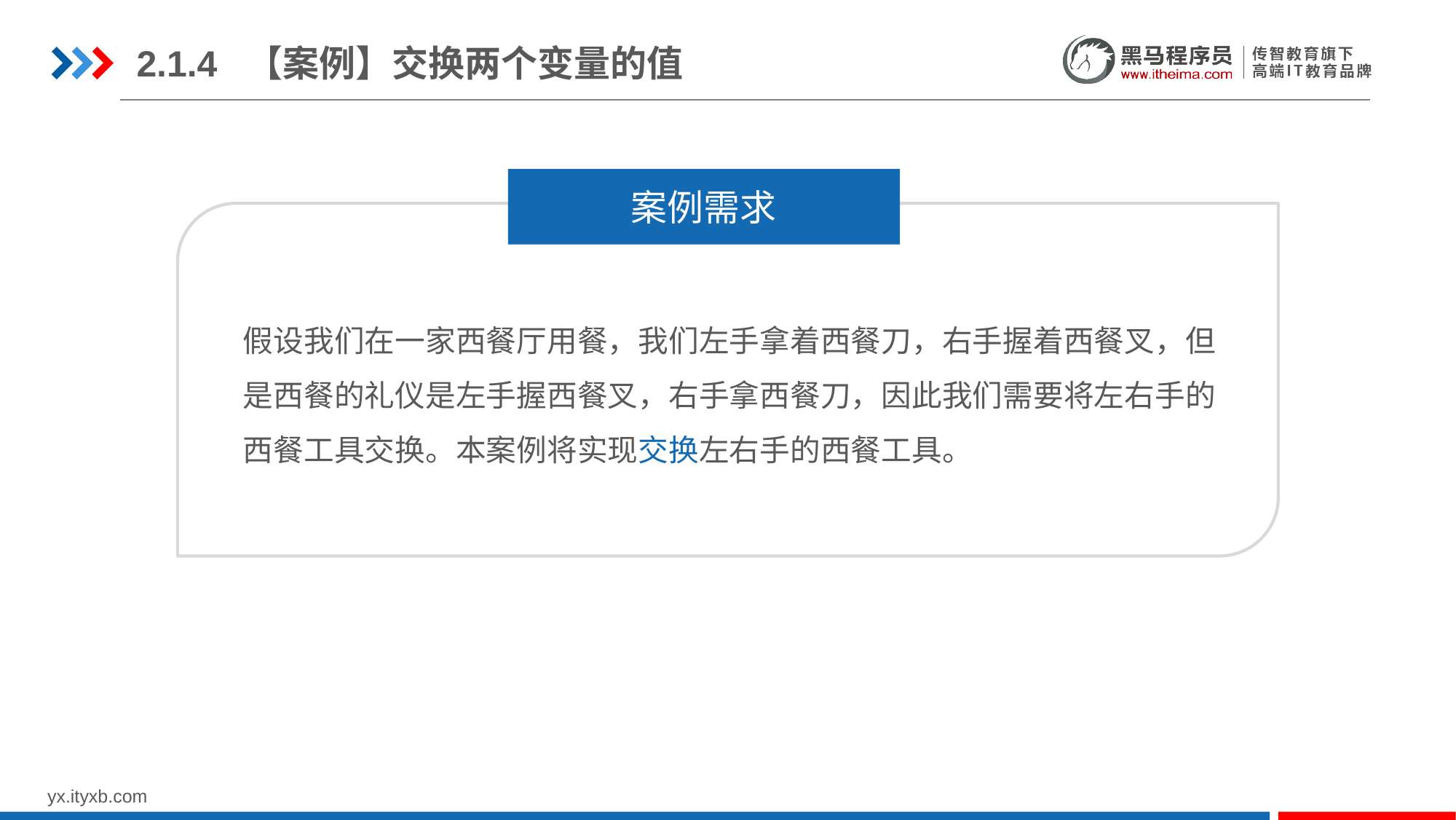

2.1.4  【案例】交换两个变量的值
案例需求

假设我们在一家西餐厅用餐，我们左手拿着西餐刀，右手握着西餐叉，但是西餐的礼仪是左手握西餐叉，右手拿西餐刀，因此我们需要将左右手的西餐工具交换。本案例将实现交换左右手的西餐工具。